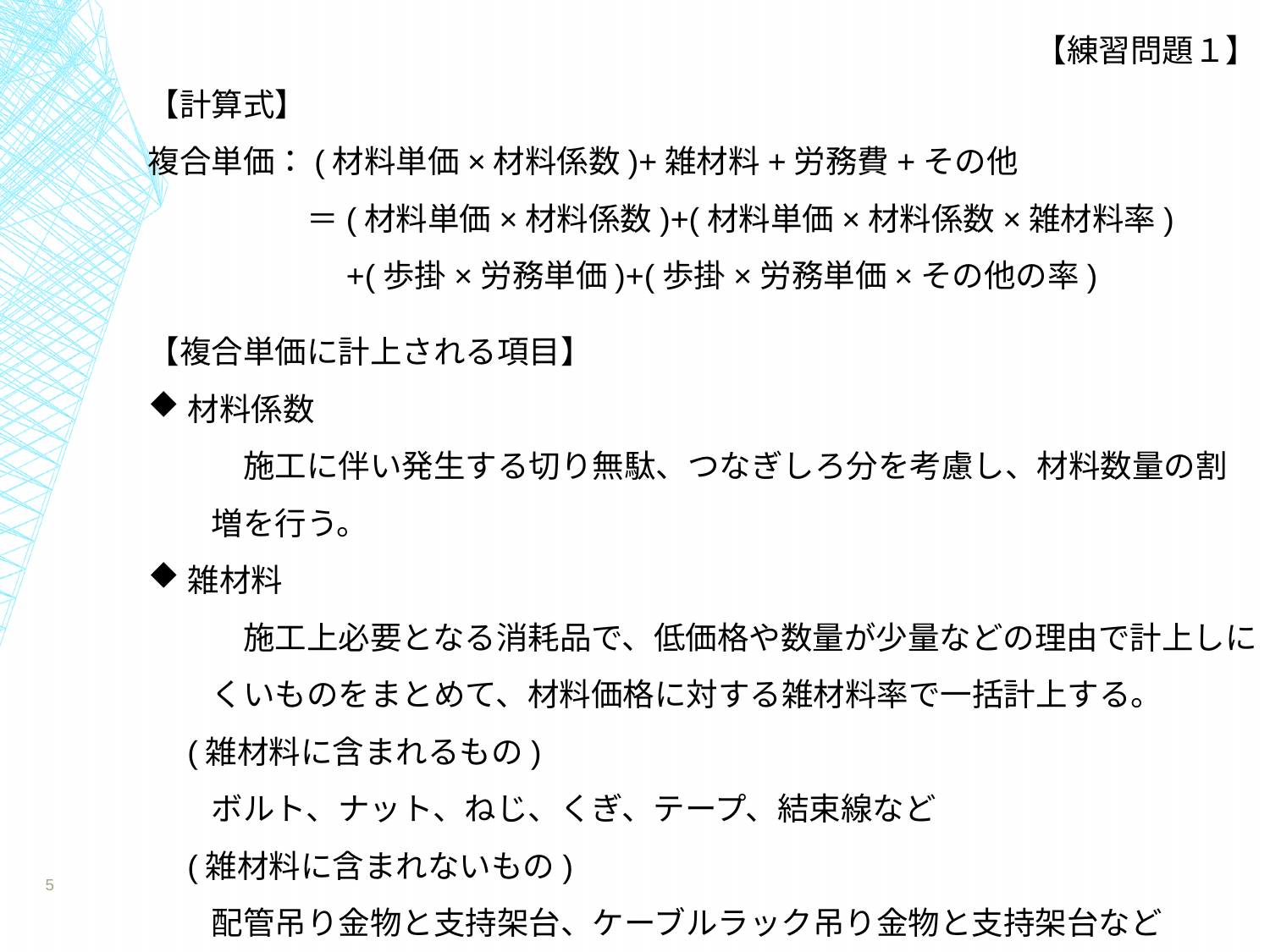

【練習問題１】
【計算式】
複合単価：(材料単価×材料係数)+雑材料+労務費+その他
	　＝(材料単価×材料係数)+(材料単価×材料係数×雑材料率)
　　　　　　+(歩掛×労務単価)+(歩掛×労務単価×その他の率)

【複合単価に計上される項目】
材料係数
　施工に伴い発生する切り無駄、つなぎしろ分を考慮し、材料数量の割増を行う。
雑材料
　施工上必要となる消耗品で、低価格や数量が少量などの理由で計上しにくいものをまとめて、材料価格に対する雑材料率で一括計上する。
　(雑材料に含まれるもの)
ボルト、ナット、ねじ、くぎ、テープ、結束線など
　(雑材料に含まれないもの)
配管吊り金物と支持架台、ケーブルラック吊り金物と支持架台など
5